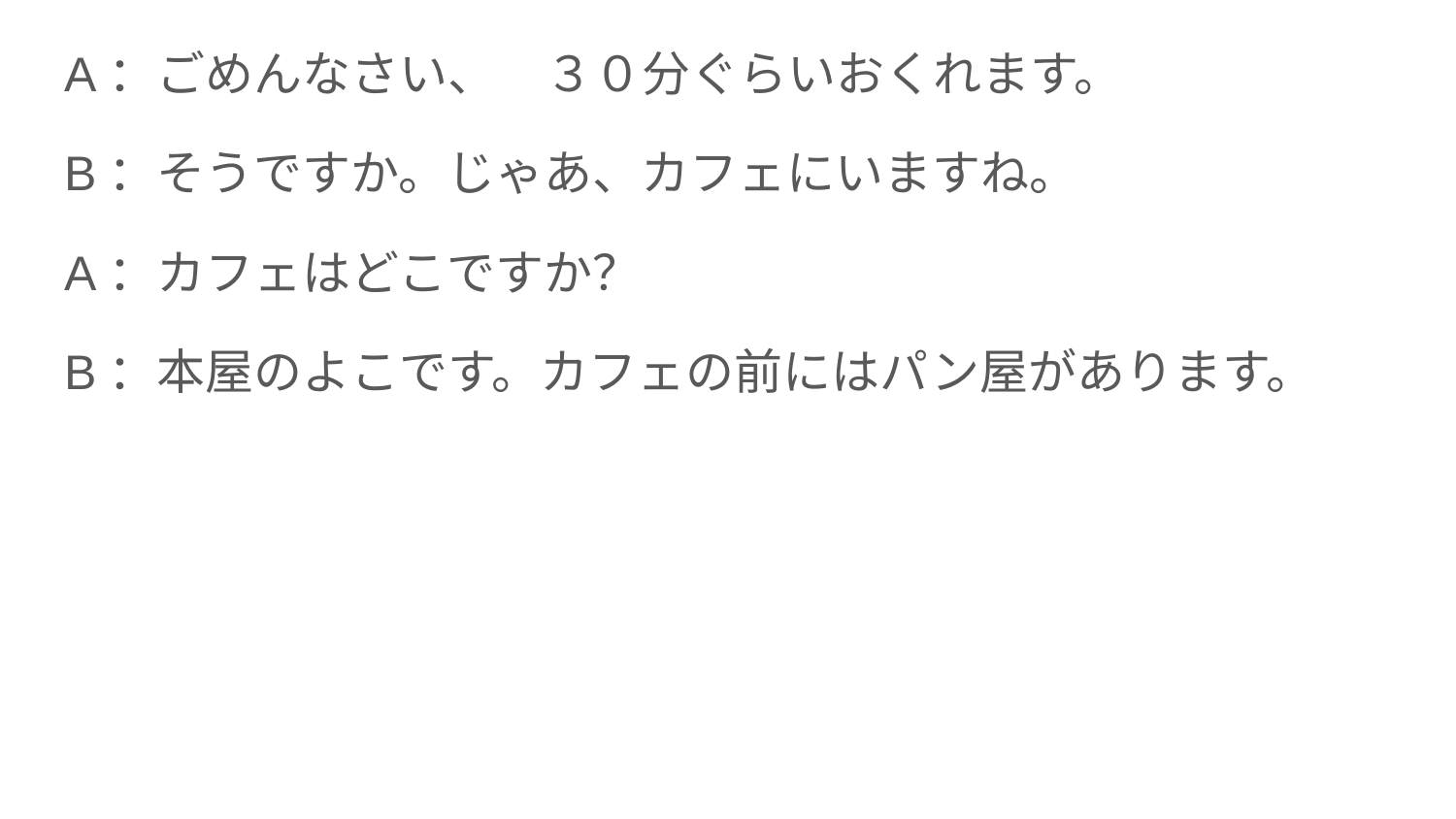

A：ごめんなさい、　３０分ぐらいおくれます。
B：そうですか。じゃあ、カフェにいますね。
A：カフェはどこですか？
B：本屋のよこです。カフェの前にはパン屋があります。